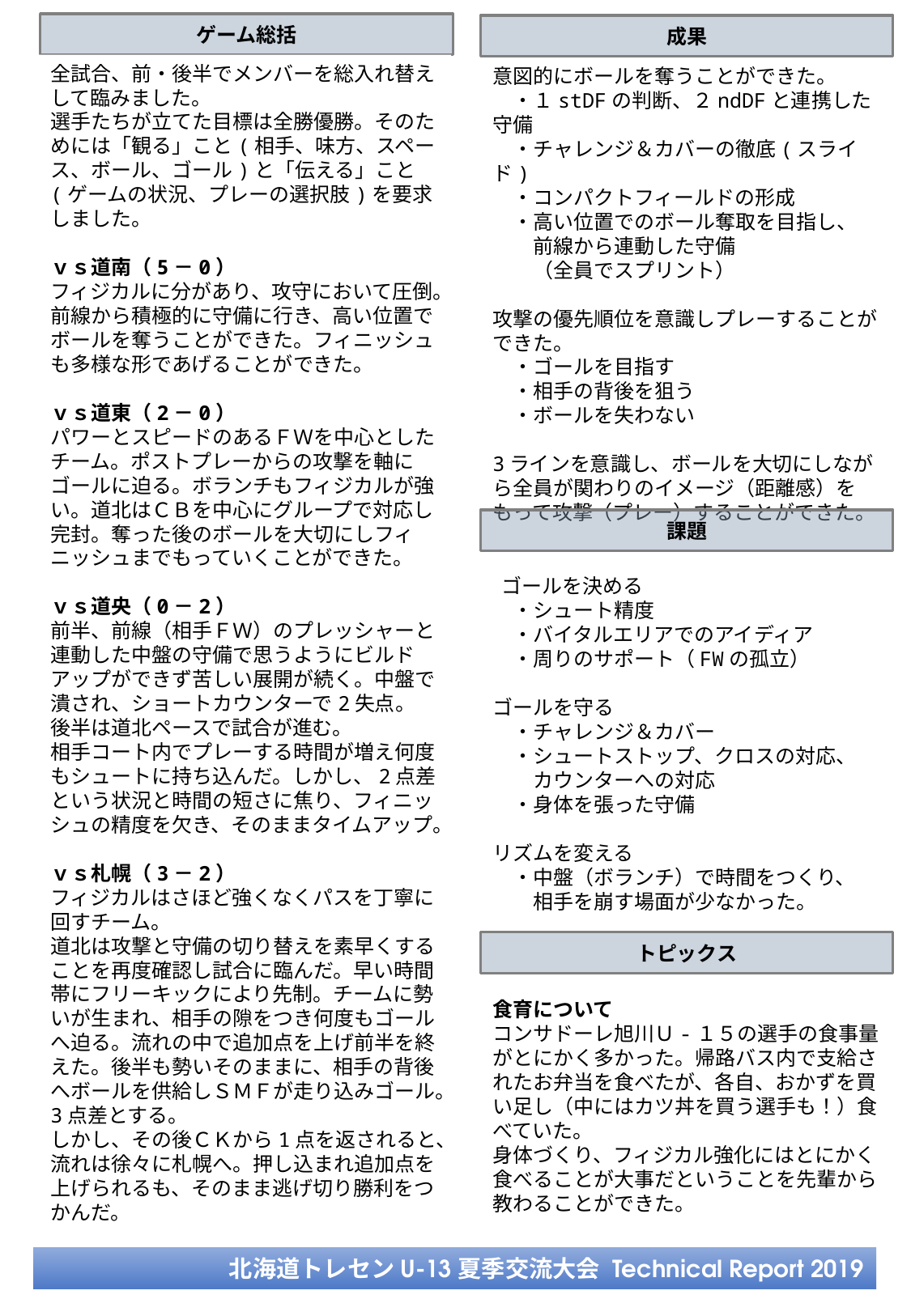

ゲーム総括
成果
全試合、前・後半でメンバーを総入れ替えして臨みました。
選手たちが立てた目標は全勝優勝。そのためには「観る」こと(相手、味方、スペース、ボール、ゴール)と「伝える」こと(ゲームの状況、プレーの選択肢)を要求しました。

ｖｓ道南（5－0）
フィジカルに分があり、攻守において圧倒。
前線から積極的に守備に行き、高い位置でボールを奪うことができた。フィニッシュも多様な形であげることができた。

ｖｓ道東（2－0）
パワーとスピードのあるＦＷを中心としたチーム。ポストプレーからの攻撃を軸にゴールに迫る。ボランチもフィジカルが強い。道北はＣＢを中心にグループで対応し完封。奪った後のボールを大切にしフィニッシュまでもっていくことができた。

ｖｓ道央（0－2）
前半、前線（相手ＦＷ）のプレッシャーと連動した中盤の守備で思うようにビルドアップができず苦しい展開が続く。中盤で潰され、ショートカウンターで2失点。
後半は道北ペースで試合が進む。
相手コート内でプレーする時間が増え何度もシュートに持ち込んだ。しかし、2点差という状況と時間の短さに焦り、フィニッシュの精度を欠き、そのままタイムアップ。

ｖｓ札幌（3－2）
フィジカルはさほど強くなくパスを丁寧に回すチーム。
道北は攻撃と守備の切り替えを素早くすることを再度確認し試合に臨んだ。早い時間帯にフリーキックにより先制。チームに勢いが生まれ、相手の隙をつき何度もゴールへ迫る。流れの中で追加点を上げ前半を終えた。後半も勢いそのままに、相手の背後へボールを供給しＳＭＦが走り込みゴール。3点差とする。
しかし、その後ＣＫから1点を返されると、流れは徐々に札幌へ。押し込まれ追加点を上げられるも、そのまま逃げ切り勝利をつかんだ。

意図的にボールを奪うことができた。
　・１stDFの判断、２ndDFと連携した守備
　・チャレンジ＆カバーの徹底(スライド)
　・コンパクトフィールドの形成
　・高い位置でのボール奪取を目指し、
　　前線から連動した守備
　　（全員でスプリント）

攻撃の優先順位を意識しプレーすることができた。
　・ゴールを目指す
　・相手の背後を狙う
　・ボールを失わない

3ラインを意識し、ボールを大切にしながら全員が関わりのイメージ（距離感）をもって攻撃（プレー）することができた。

課題
 ゴールを決める
　・シュート精度
　・バイタルエリアでのアイディア
　・周りのサポート（FWの孤立）

ゴールを守る
　・チャレンジ＆カバー
　・シュートストップ、クロスの対応、
　　カウンターへの対応
　・身体を張った守備

リズムを変える
　・中盤（ボランチ）で時間をつくり、
　　相手を崩す場面が少なかった。

トピックス
食育について
コンサドーレ旭川Ｕ-１５の選手の食事量がとにかく多かった。帰路バス内で支給されたお弁当を食べたが、各自、おかずを買い足し（中にはカツ丼を買う選手も！）食べていた。
身体づくり、フィジカル強化にはとにかく食べることが大事だということを先輩から教わることができた。

北海道トレセンU-13夏季交流大会 Technical Report 2019